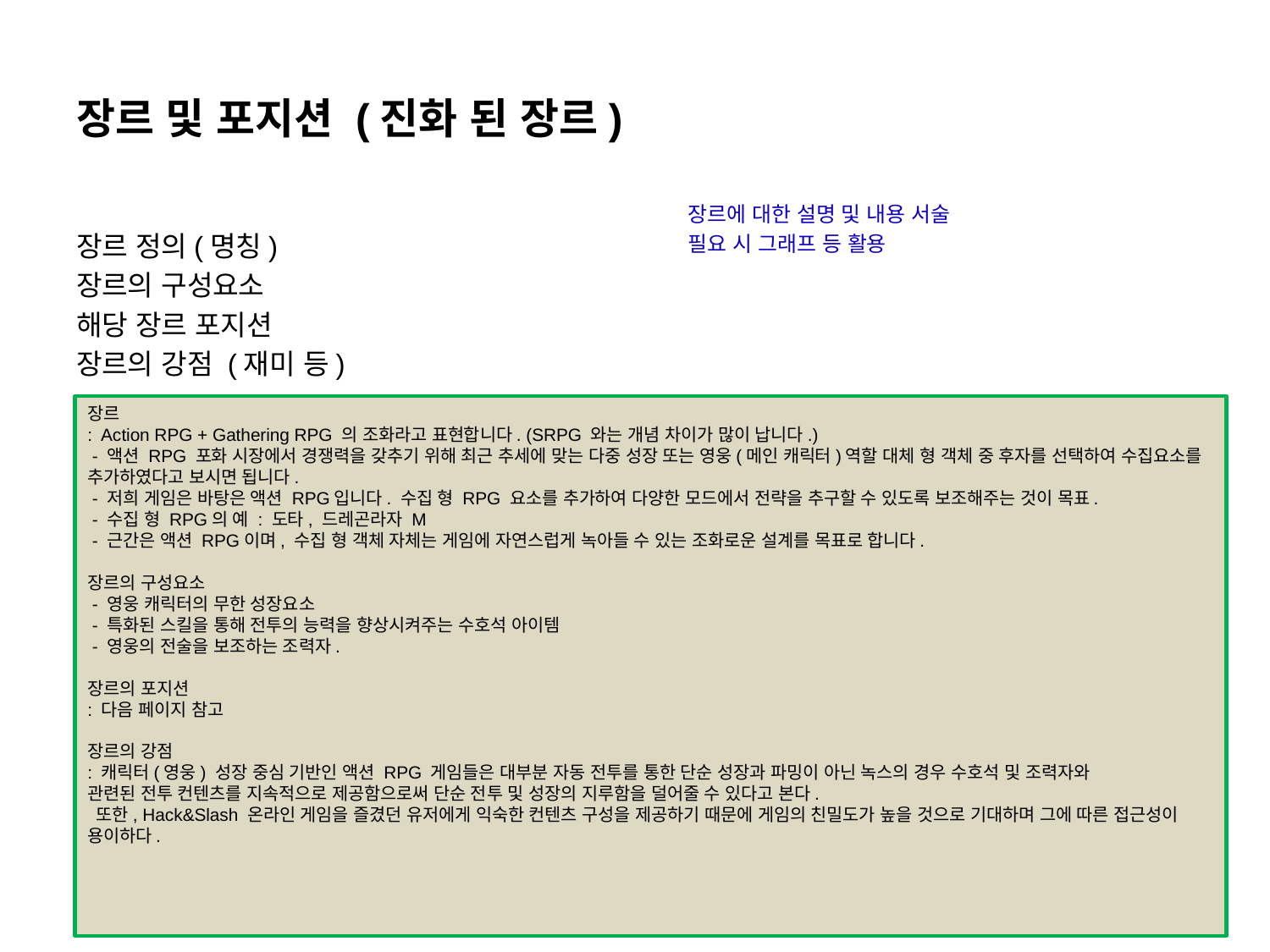

# 장르 및 포지션 (진화 된 장르)
장르에 대한 설명 및 내용 서술
필요 시 그래프 등 활용
장르 정의(명칭)
장르의 구성요소
해당 장르 포지션
장르의 강점 (재미 등)

장르
:  Action RPG + Gathering RPG 의 조화라고 표현합니다. (SRPG 와는 개념 차이가 많이 납니다.)
 - 액션 RPG 포화 시장에서 경쟁력을 갖추기 위해 최근 추세에 맞는 다중 성장 또는 영웅(메인 캐릭터)역할 대체 형 객체 중 후자를 선택하여 수집요소를 추가하였다고 보시면 됩니다.
 - 저희 게임은 바탕은 액션 RPG입니다. 수집 형 RPG 요소를 추가하여 다양한 모드에서 전략을 추구할 수 있도록 보조해주는 것이 목표.
 - 수집 형 RPG의 예 : 도타, 드레곤라자 M
 - 근간은 액션 RPG이며, 수집 형 객체 자체는 게임에 자연스럽게 녹아들 수 있는 조화로운 설계를 목표로 합니다.

장르의 구성요소
 - 영웅 캐릭터의 무한 성장요소
 - 특화된 스킬을 통해 전투의 능력을 향상시켜주는 수호석 아이템
 - 영웅의 전술을 보조하는 조력자.

장르의 포지션
: 다음 페이지 참고

장르의 강점
: 캐릭터(영웅) 성장 중심 기반인 액션 RPG 게임들은 대부분 자동 전투를 통한 단순 성장과 파밍이 아닌 녹스의 경우 수호석 및 조력자와
관련된 전투 컨텐츠를 지속적으로 제공함으로써 단순 전투 및 성장의 지루함을 덜어줄 수 있다고 본다.
 또한, Hack&Slash 온라인 게임을 즐겼던 유저에게 익숙한 컨텐츠 구성을 제공하기 때문에 게임의 친밀도가 높을 것으로 기대하며 그에 따른 접근성이 용이하다.